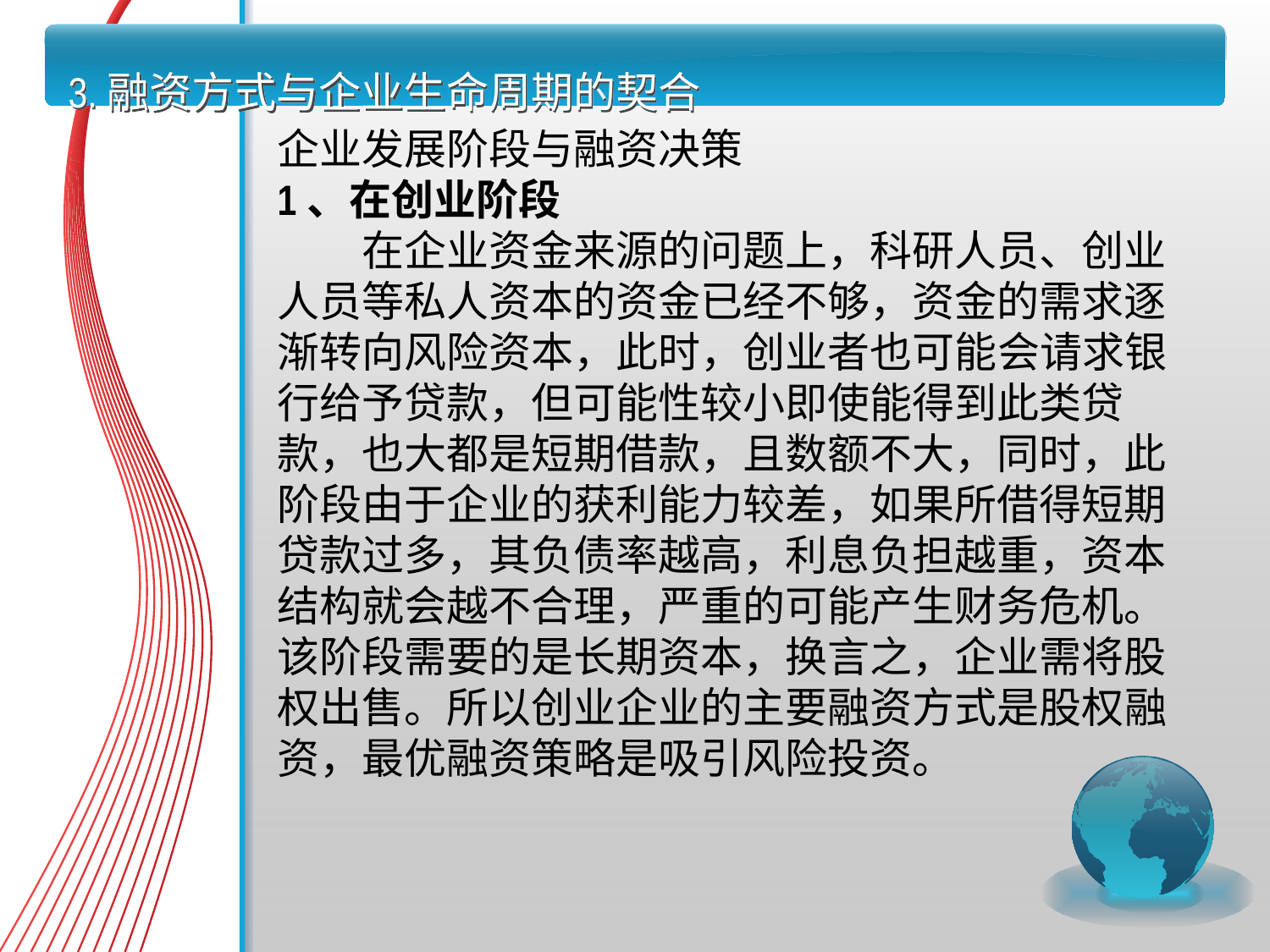

# 3.融资方式与企业生命周期的契合
企业发展阶段与融资决策
1、在创业阶段
　　在企业资金来源的问题上，科研人员、创业人员等私人资本的资金已经不够，资金的需求逐渐转向风险资本，此时，创业者也可能会请求银行给予贷款，但可能性较小即使能得到此类贷款，也大都是短期借款，且数额不大，同时，此阶段由于企业的获利能力较差，如果所借得短期贷款过多，其负债率越高，利息负担越重，资本结构就会越不合理，严重的可能产生财务危机。该阶段需要的是长期资本，换言之，企业需将股权出售。所以创业企业的主要融资方式是股权融资，最优融资策略是吸引风险投资。